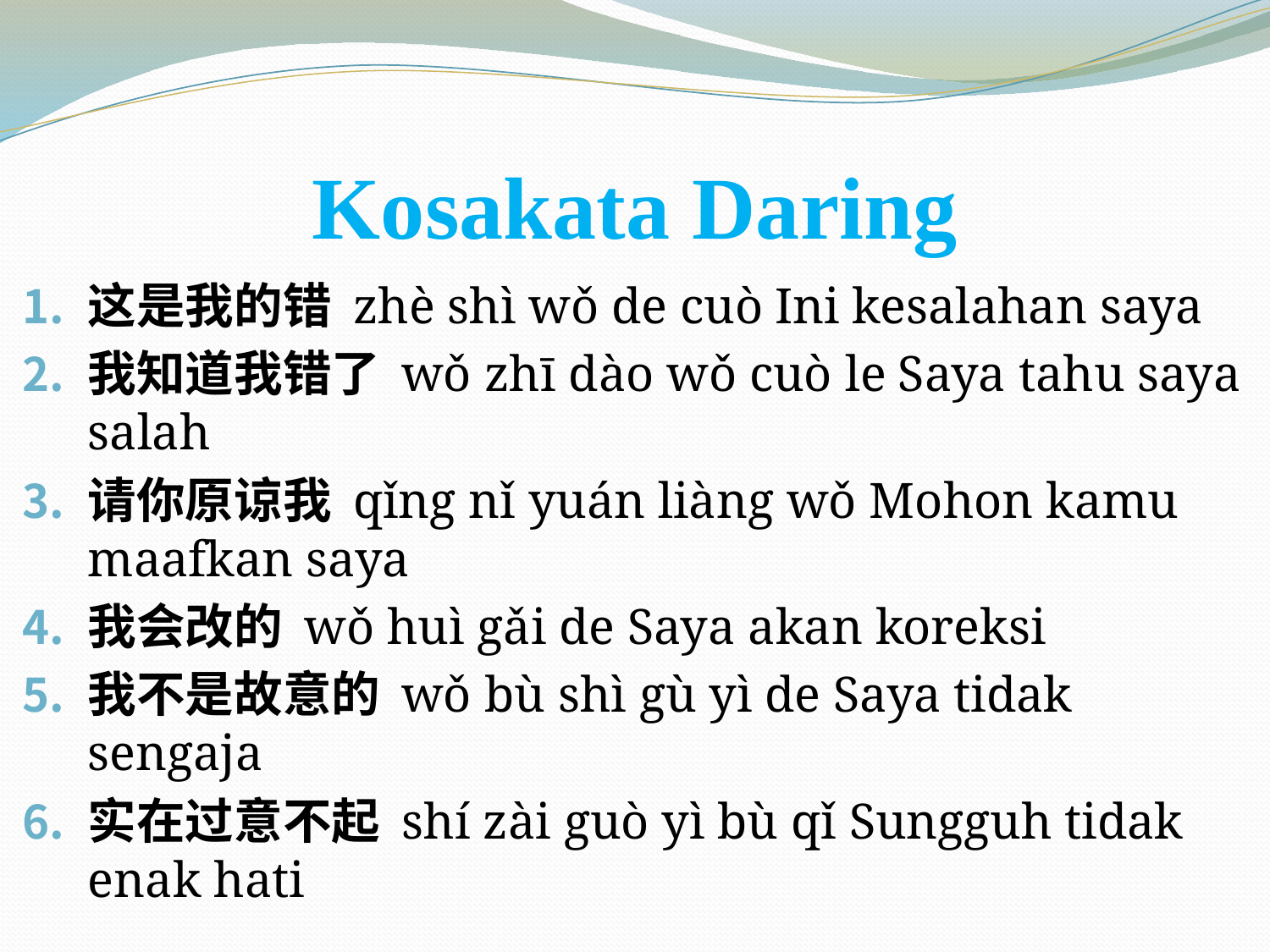

# Kosakata Daring
这是我的错 zhè shì wǒ de cuò Ini kesalahan saya
我知道我错了 wǒ zhī dào wǒ cuò le Saya tahu saya salah
请你原谅我 qǐng nǐ yuán liàng wǒ Mohon kamu maafkan saya
我会改的 wǒ huì gǎi de Saya akan koreksi
我不是故意的 wǒ bù shì gù yì de Saya tidak sengaja
实在过意不起 shí zài guò yì bù qǐ Sungguh tidak enak hati